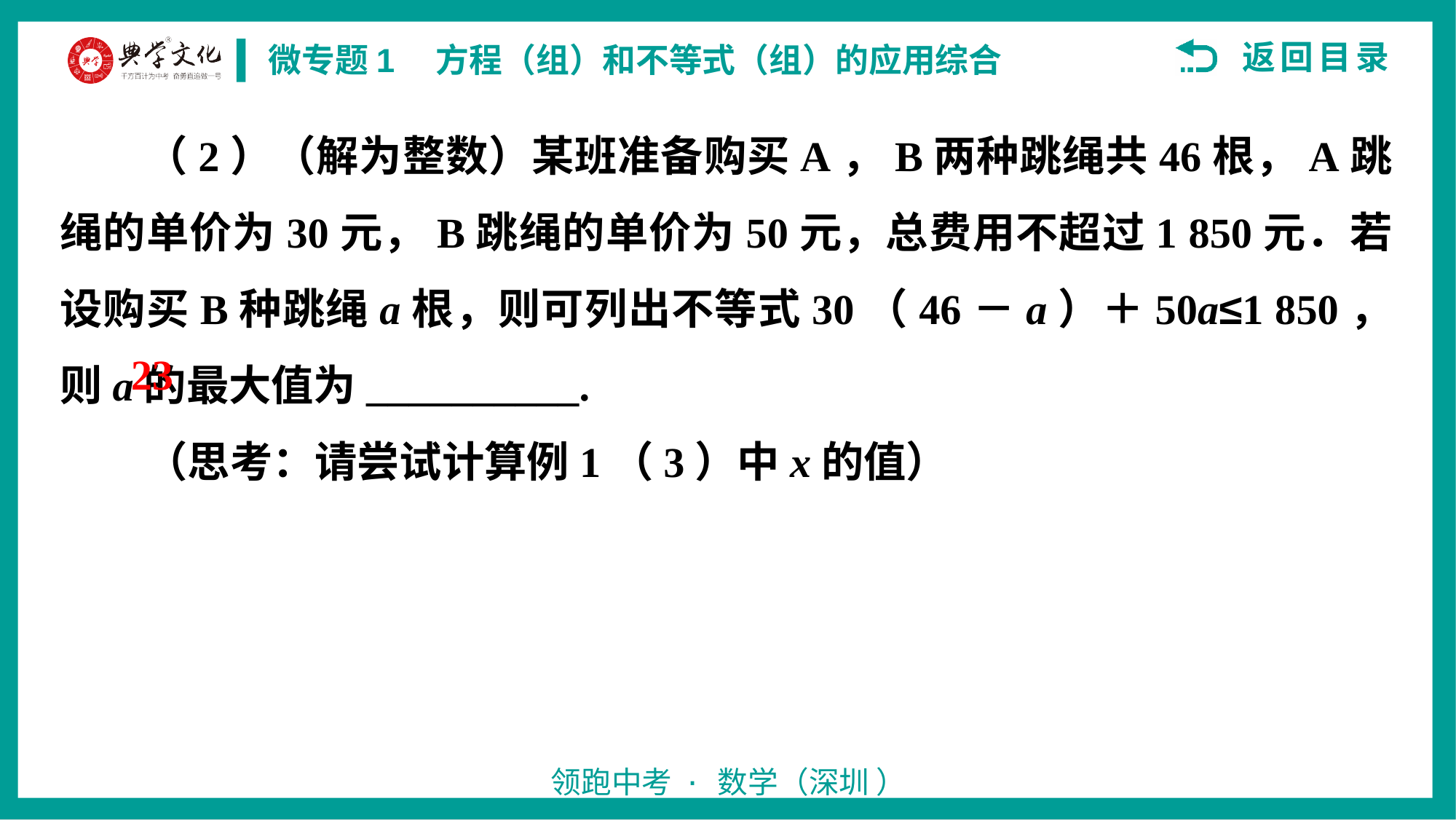

（2）（解为整数）某班准备购买A，B两种跳绳共46根，A跳绳的单价为30元，B跳绳的单价为50元，总费用不超过1 850元．若设购买B种跳绳a根，则可列出不等式30（46－a）＋50a≤1 850，则a的最大值为__________.
（思考：请尝试计算例1（3）中x的值）
23